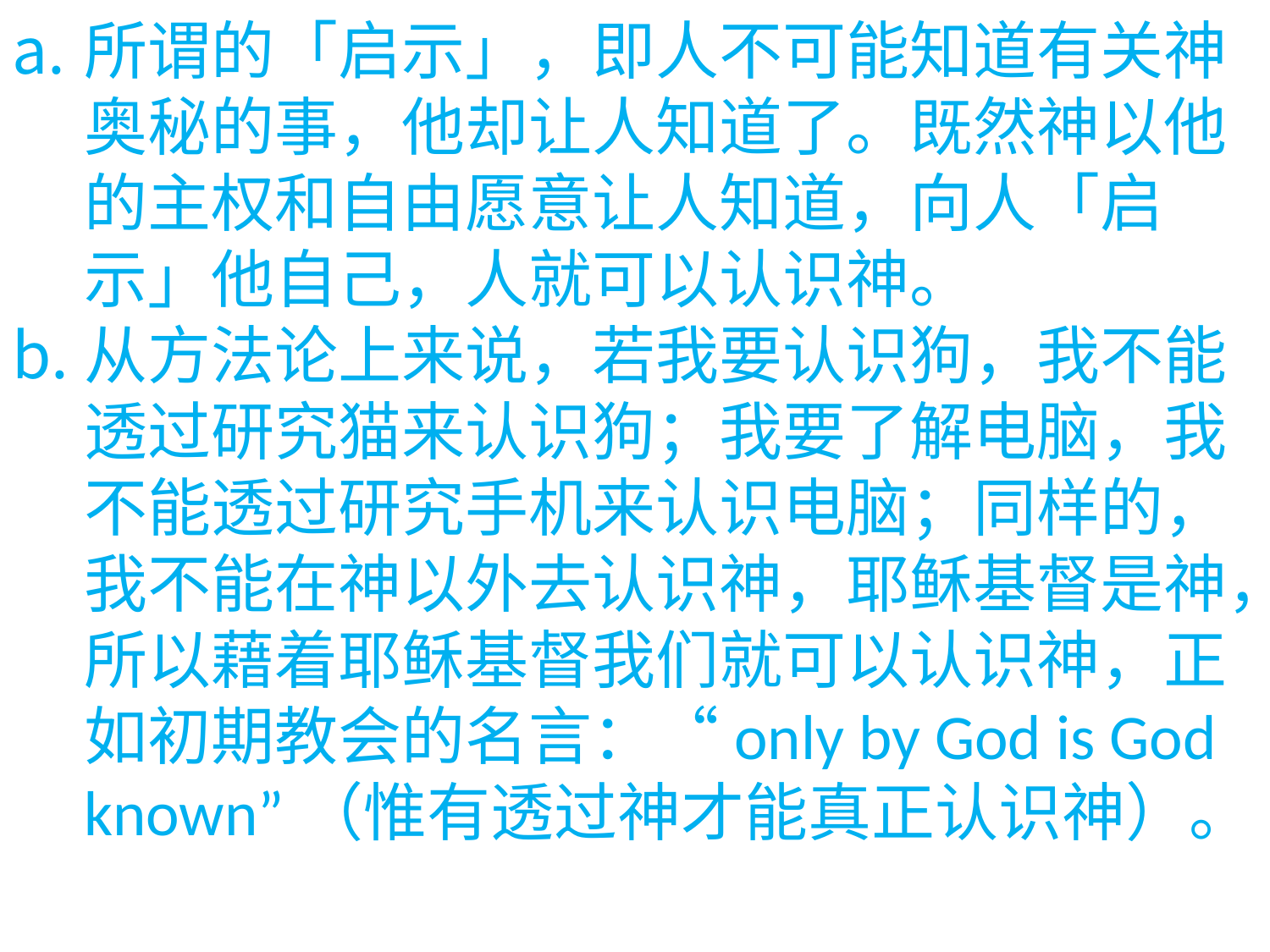

所谓的「启示」，即人不可能知道有关神奥秘的事，他却让人知道了。既然神以他的主权和自由愿意让人知道，向人「启示」他自己，人就可以认识神。
从方法论上来说，若我要认识狗，我不能透过研究猫来认识狗；我要了解电脑，我不能透过研究手机来认识电脑；同样的，我不能在神以外去认识神，耶稣基督是神，所以藉着耶稣基督我们就可以认识神，正如初期教会的名言：“only by God is God known”（惟有透过神才能真正认识神）。